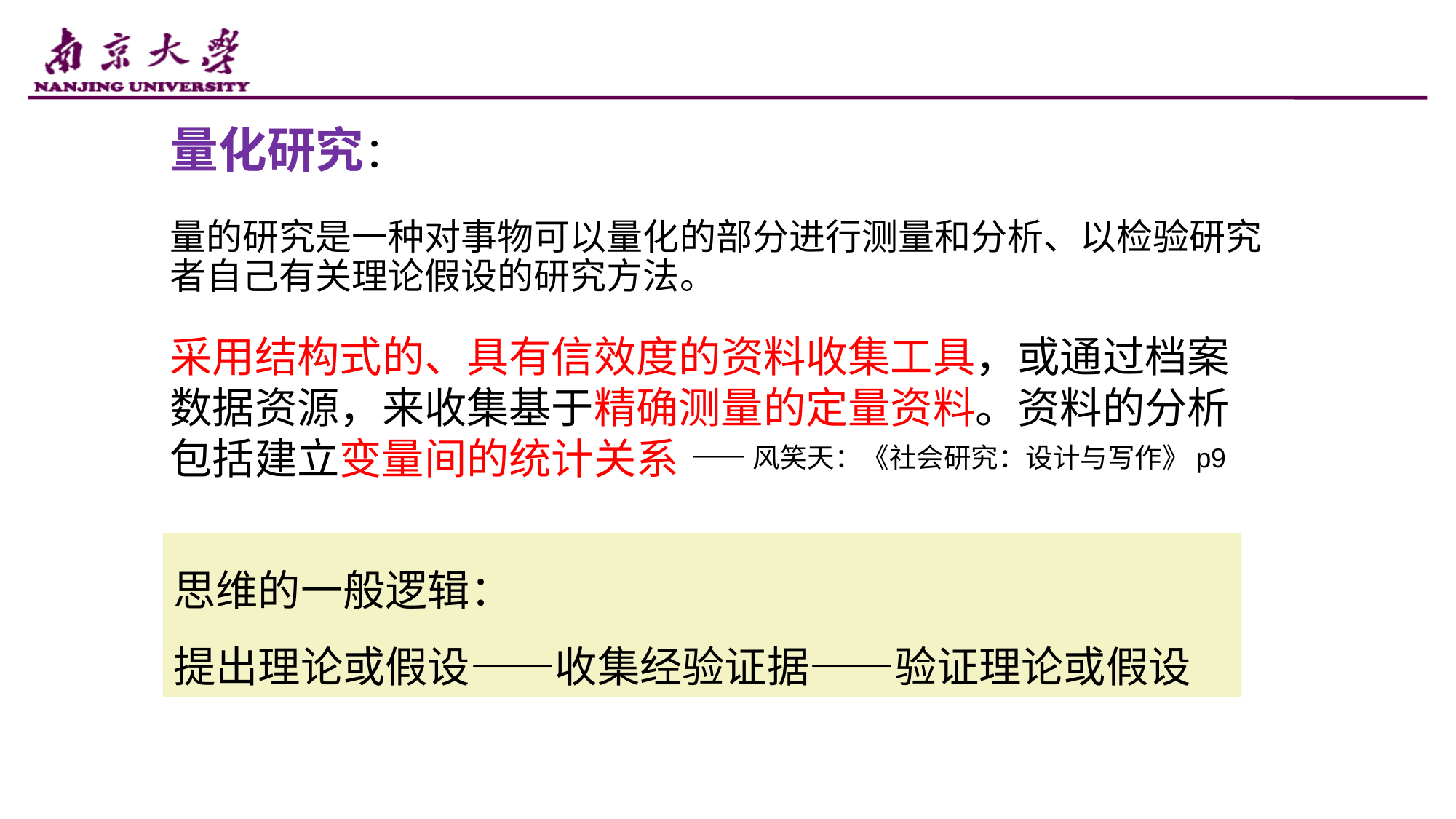

量化研究：

采用结构式的、具有信效度的资料收集工具，或通过档案数据资源，来收集基于精确测量的定量资料。资料的分析包括建立变量间的统计关系
量的研究是一种对事物可以量化的部分进行测量和分析、以检验研究者自己有关理论假设的研究方法。

——风笑天：《社会研究：设计与写作》p9
思维的一般逻辑：
提出理论或假设——收集经验证据——验证理论或假设